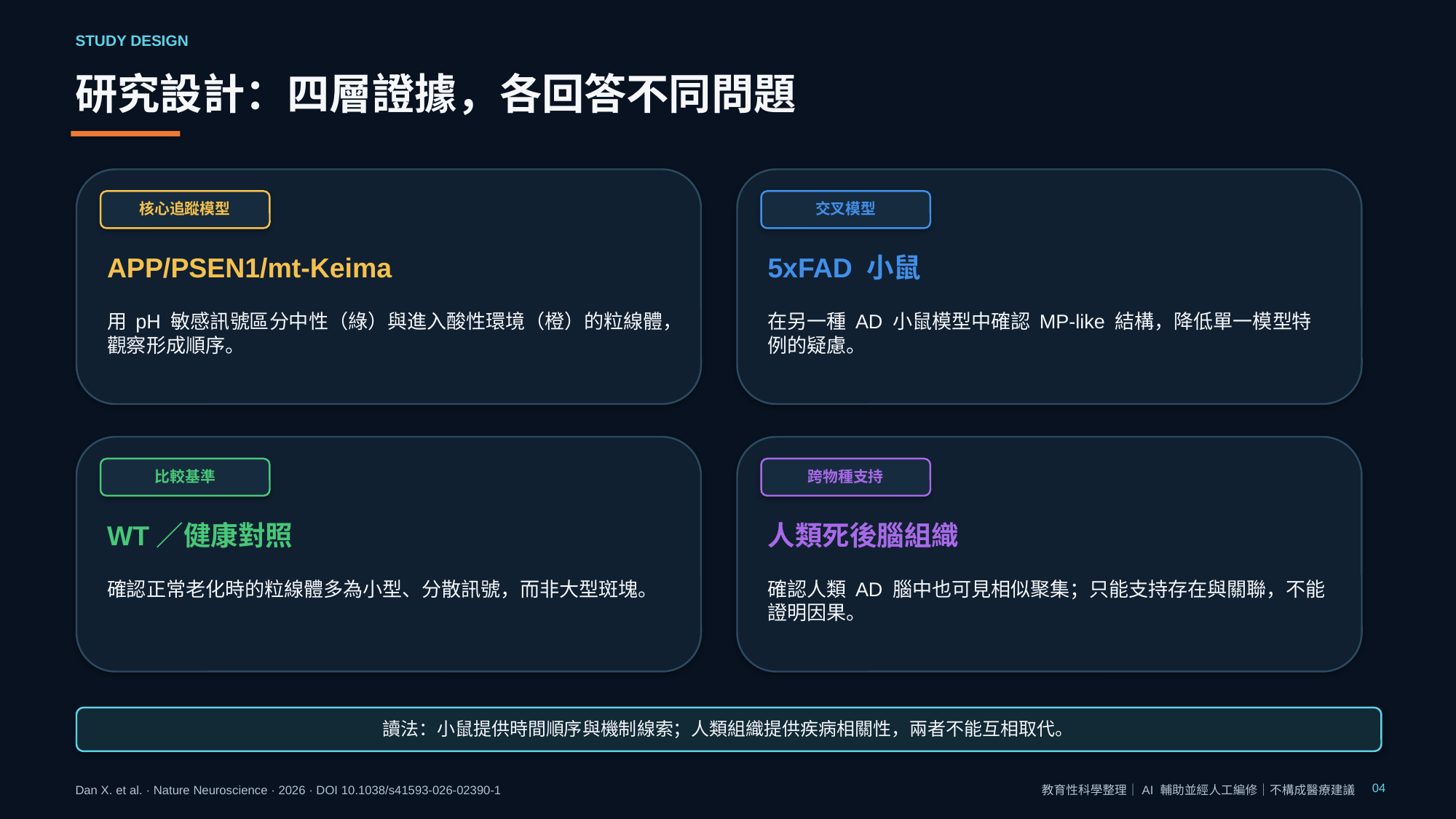

STUDY DESIGN
研究設計：四層證據，各回答不同問題

核心追蹤模型
交叉模型
APP/PSEN1/mt-Keima
5xFAD 小鼠
用 pH 敏感訊號區分中性（綠）與進入酸性環境（橙）的粒線體，觀察形成順序。
在另一種 AD 小鼠模型中確認 MP-like 結構，降低單一模型特例的疑慮。

比較基準
跨物種支持
WT／健康對照
人類死後腦組織
確認正常老化時的粒線體多為小型、分散訊號，而非大型斑塊。
確認人類 AD 腦中也可見相似聚集；只能支持存在與關聯，不能證明因果。

讀法：小鼠提供時間順序與機制線索；人類組織提供疾病相關性，兩者不能互相取代。
04
Dan X. et al. · Nature Neuroscience · 2026 · DOI 10.1038/s41593-026-02390-1
教育性科學整理｜AI 輔助並經人工編修｜不構成醫療建議